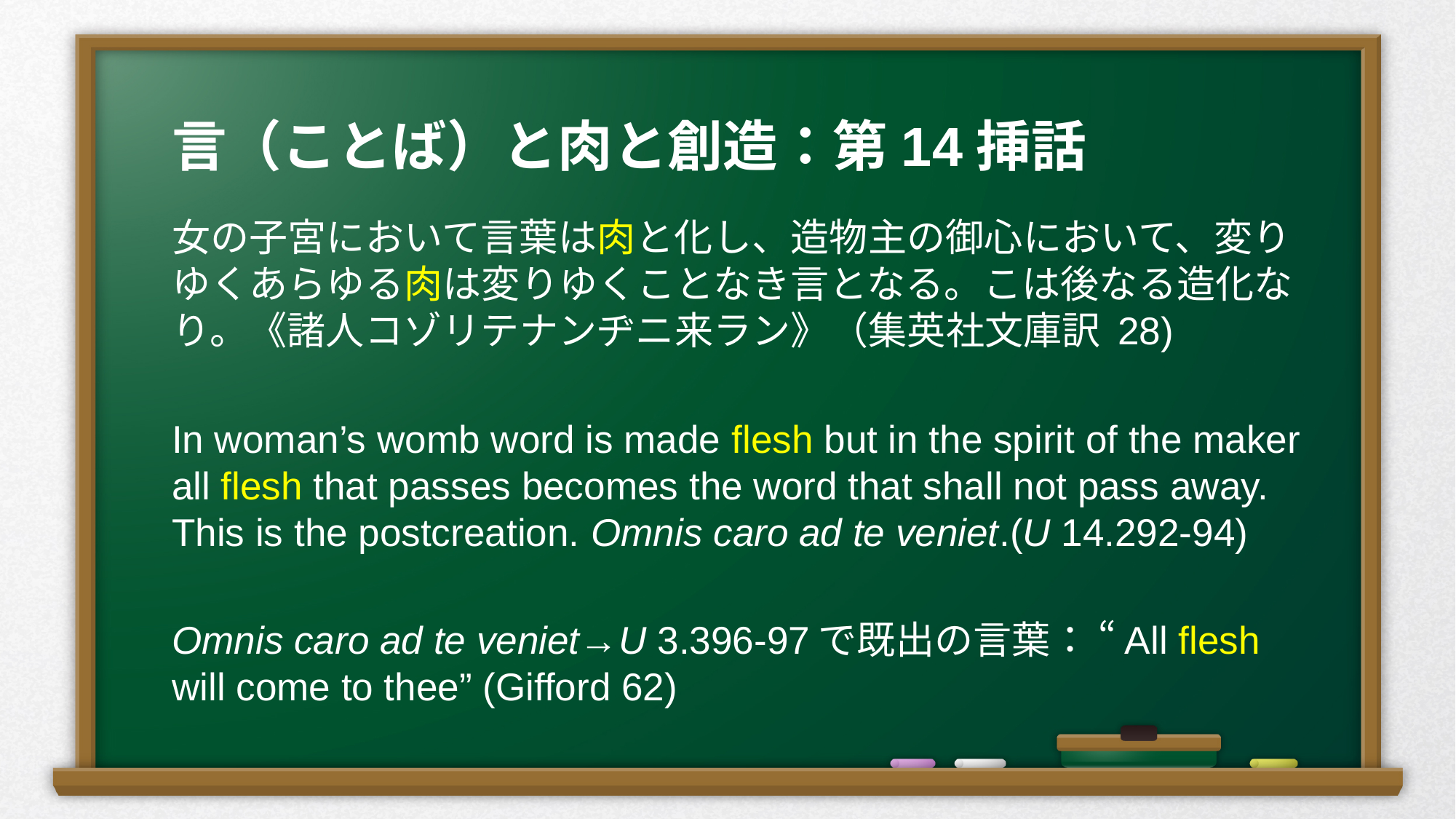

# 言（ことば）と肉と創造：第14挿話
女の子宮において言葉は肉と化し、造物主の御心において、変りゆくあらゆる肉は変りゆくことなき言となる。こは後なる造化なり。《諸人コゾリテナンヂニ来ラン》（集英社文庫訳 28)

In woman’s womb word is made flesh but in the spirit of the maker all flesh that passes becomes the word that shall not pass away. This is the postcreation. Omnis caro ad te veniet.(U 14.292-94)

Omnis caro ad te veniet→U 3.396-97で既出の言葉： “All flesh will come to thee” (Gifford 62)